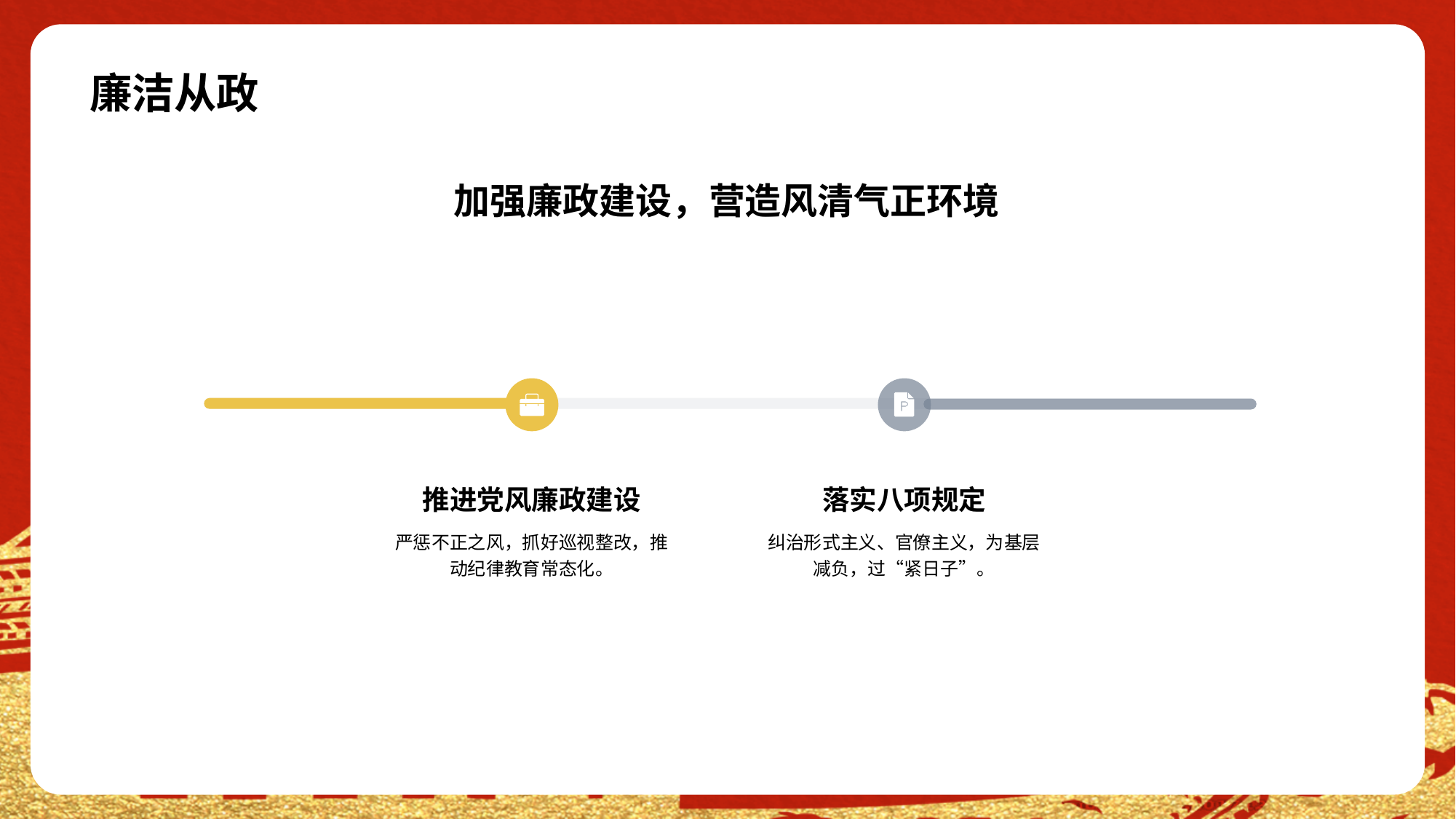

# 廉洁从政
加强廉政建设，营造风清气正环境

推进党风廉政建设
严惩不正之风，抓好巡视整改，推动纪律教育常态化。

落实八项规定
纠治形式主义、官僚主义，为基层减负，过“紧日子”。